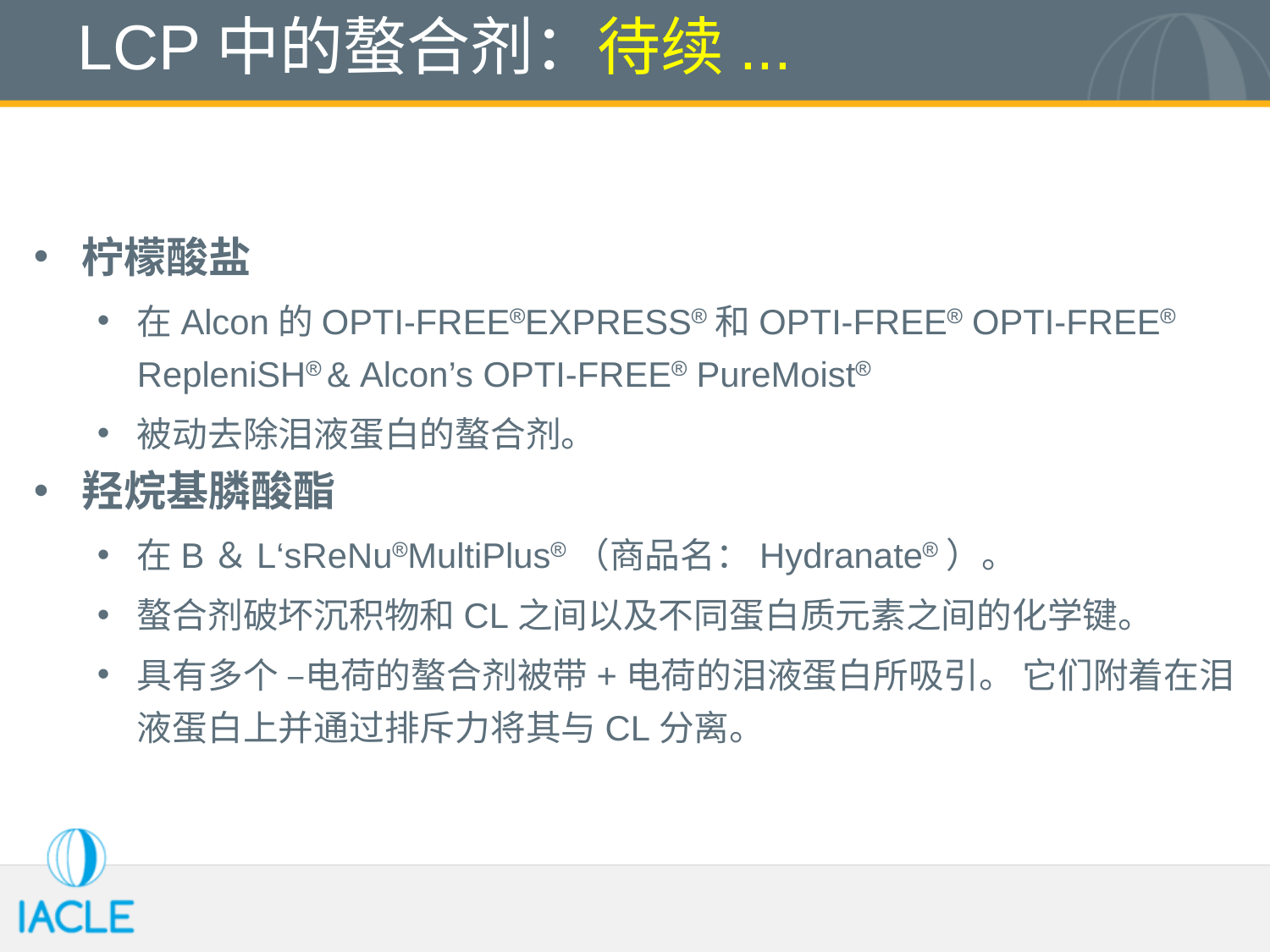

# LCP中的螯合剂：待续...
柠檬酸盐
在Alcon的OPTI-FREE®EXPRESS®和OPTI-FREE® OPTI-FREE® RepleniSH® & Alcon’s OPTI-FREE® PureMoist®
被动去除泪液蛋白的螯合剂。
羟烷基膦酸酯
在B＆L‘sReNu®MultiPlus®（商品名：Hydranate®）。
螯合剂破坏沉积物和CL之间以及不同蛋白质元素之间的化学键。
具有多个 –电荷的螯合剂被带+电荷的泪液蛋白所吸引。 它们附着在泪液蛋白上并通过排斥力将其与CL分离。